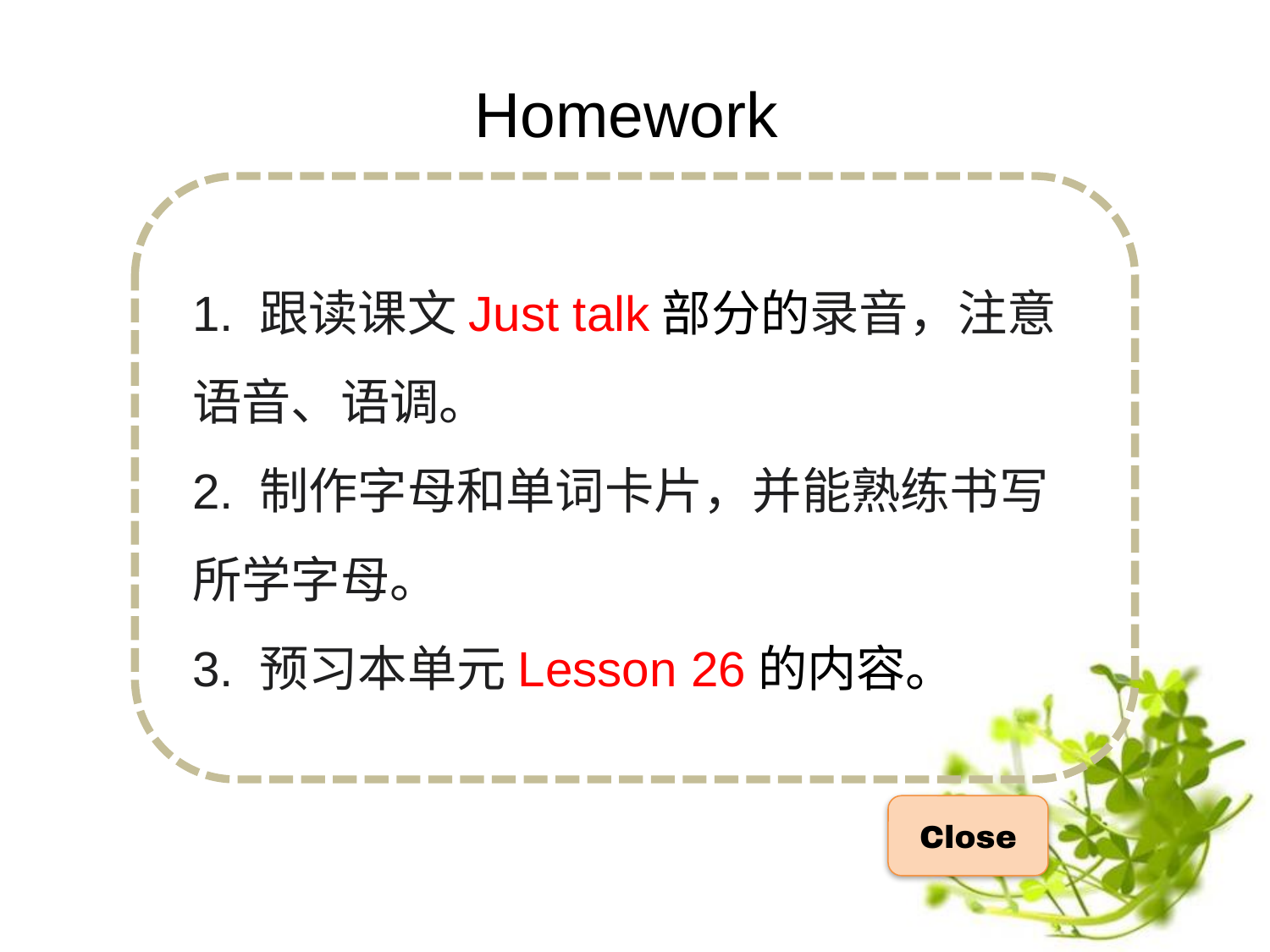

Homework

1. 跟读课文Just talk部分的录音，注意语音、语调。
2. 制作字母和单词卡片，并能熟练书写所学字母。
3. 预习本单元Lesson 26的内容。
Close